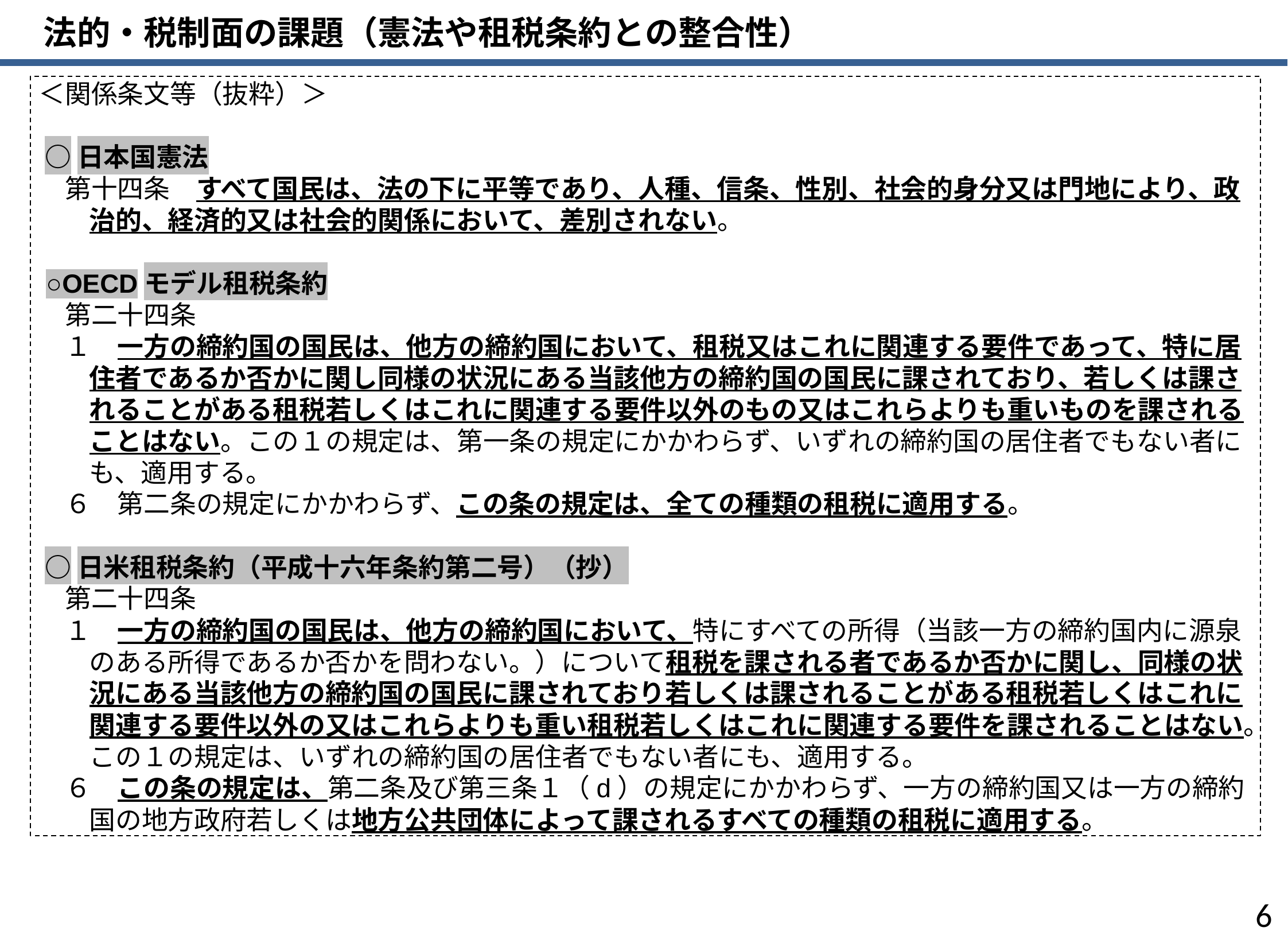

法的・税制面の課題（憲法や租税条約との整合性）
＜関係条文等（抜粋）＞

 ○日本国憲法
　第十四条　すべて国民は、法の下に平等であり、人種、信条、性別、社会的身分又は門地により、政治的、経済的又は社会的関係において、差別されない。

 ○OECDモデル租税条約
　第二十四条
　１　一方の締約国の国民は、他方の締約国において、租税又はこれに関連する要件であって、特に居住者であるか否かに関し同様の状況にある当該他方の締約国の国民に課されており、若しくは課されることがある租税若しくはこれに関連する要件以外のもの又はこれらよりも重いものを課されることはない。この１の規定は、第一条の規定にかかわらず、いずれの締約国の居住者でもない者にも、適用する。
　６　第二条の規定にかかわらず、この条の規定は、全ての種類の租税に適用する。

 ○日米租税条約（平成十六年条約第二号）（抄）
　第二十四条
　１　一方の締約国の国民は、他方の締約国において、特にすべての所得（当該一方の締約国内に源泉のある所得であるか否かを問わない。）について租税を課される者であるか否かに関し、同様の状況にある当該他方の締約国の国民に課されており若しくは課されることがある租税若しくはこれに関連する要件以外の又はこれらよりも重い租税若しくはこれに関連する要件を課されることはない。この１の規定は、いずれの締約国の居住者でもない者にも、適用する。
　６　この条の規定は、第二条及び第三条１（d）の規定にかかわらず、一方の締約国又は一方の締約国の地方政府若しくは地方公共団体によって課されるすべての種類の租税に適用する。
6